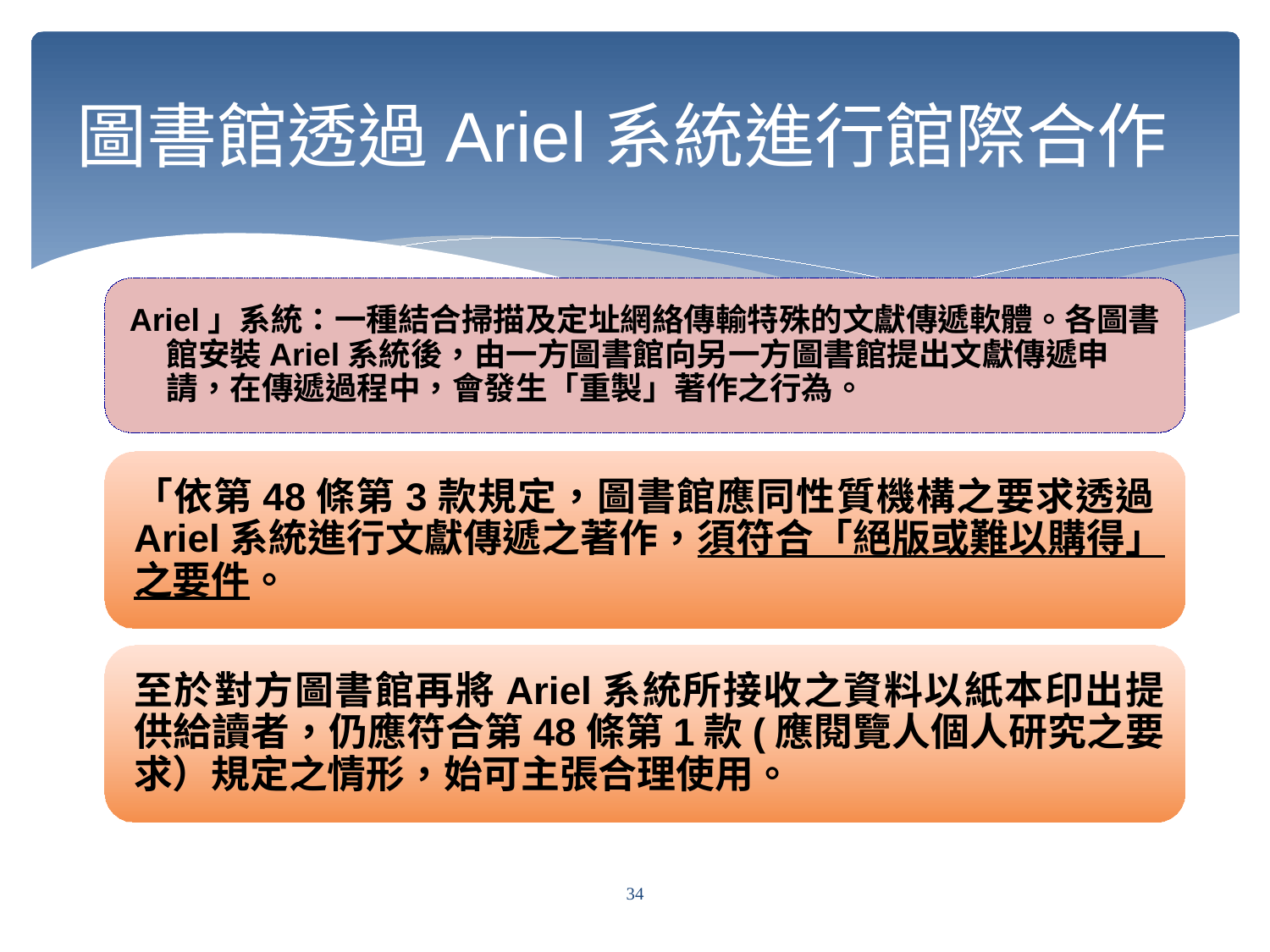

# 圖書館透過Ariel系統進行館際合作
Ariel」系統：一種結合掃描及定址網絡傳輸特殊的文獻傳遞軟體。各圖書館安裝Ariel系統後，由一方圖書館向另一方圖書館提出文獻傳遞申請，在傳遞過程中，會發生「重製」著作之行為。
「依第48條第3款規定，圖書館應同性質機構之要求透過Ariel系統進行文獻傳遞之著作，須符合「絕版或難以購得」之要件。
至於對方圖書館再將Ariel系統所接收之資料以紙本印出提供給讀者，仍應符合第48條第1款(應閱覽人個人研究之要求）規定之情形，始可主張合理使用。
34